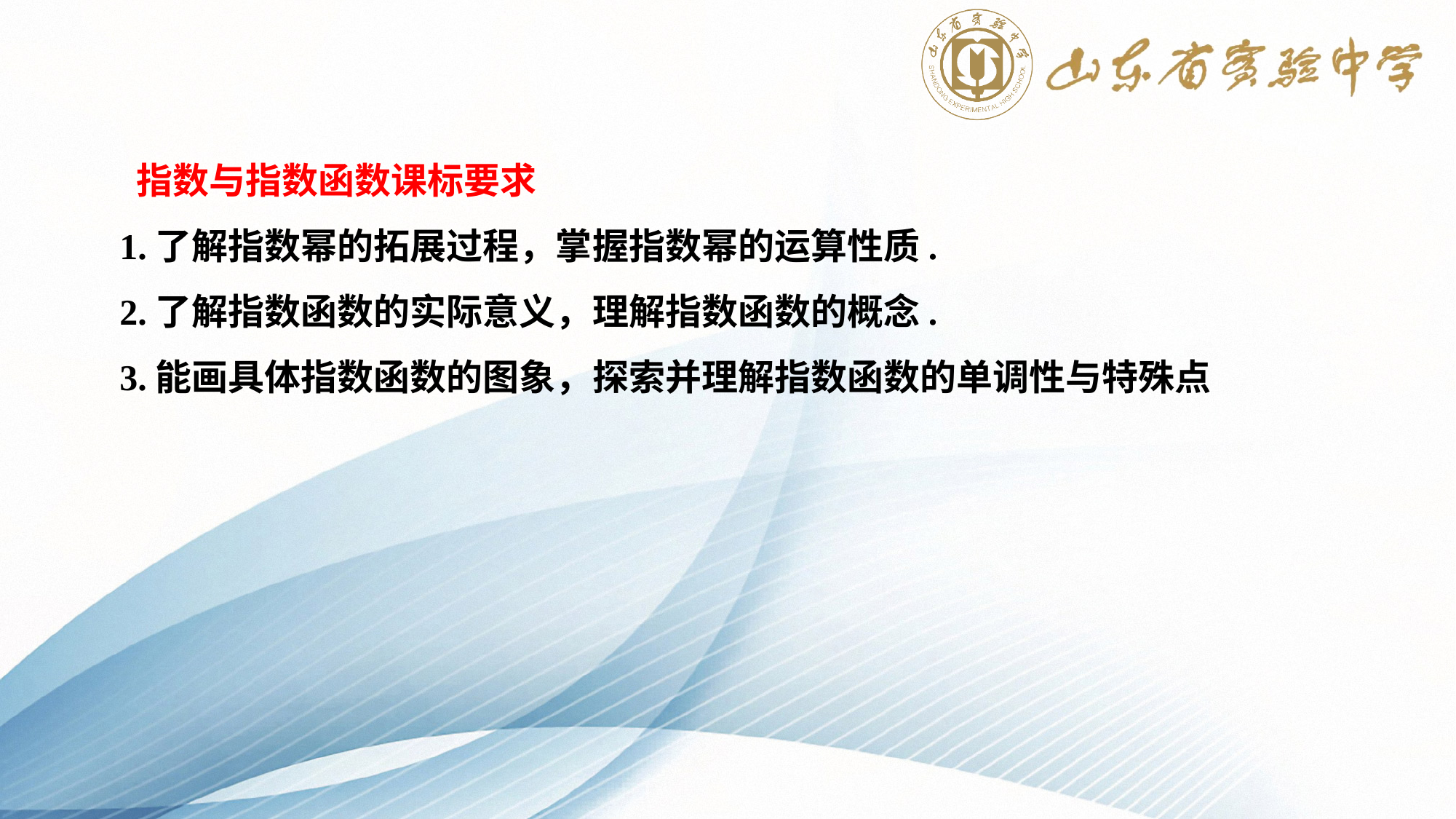

指数与指数函数课标要求
1.了解指数幂的拓展过程，掌握指数幂的运算性质.
2.了解指数函数的实际意义，理解指数函数的概念.
3.能画具体指数函数的图象，探索并理解指数函数的单调性与特殊点